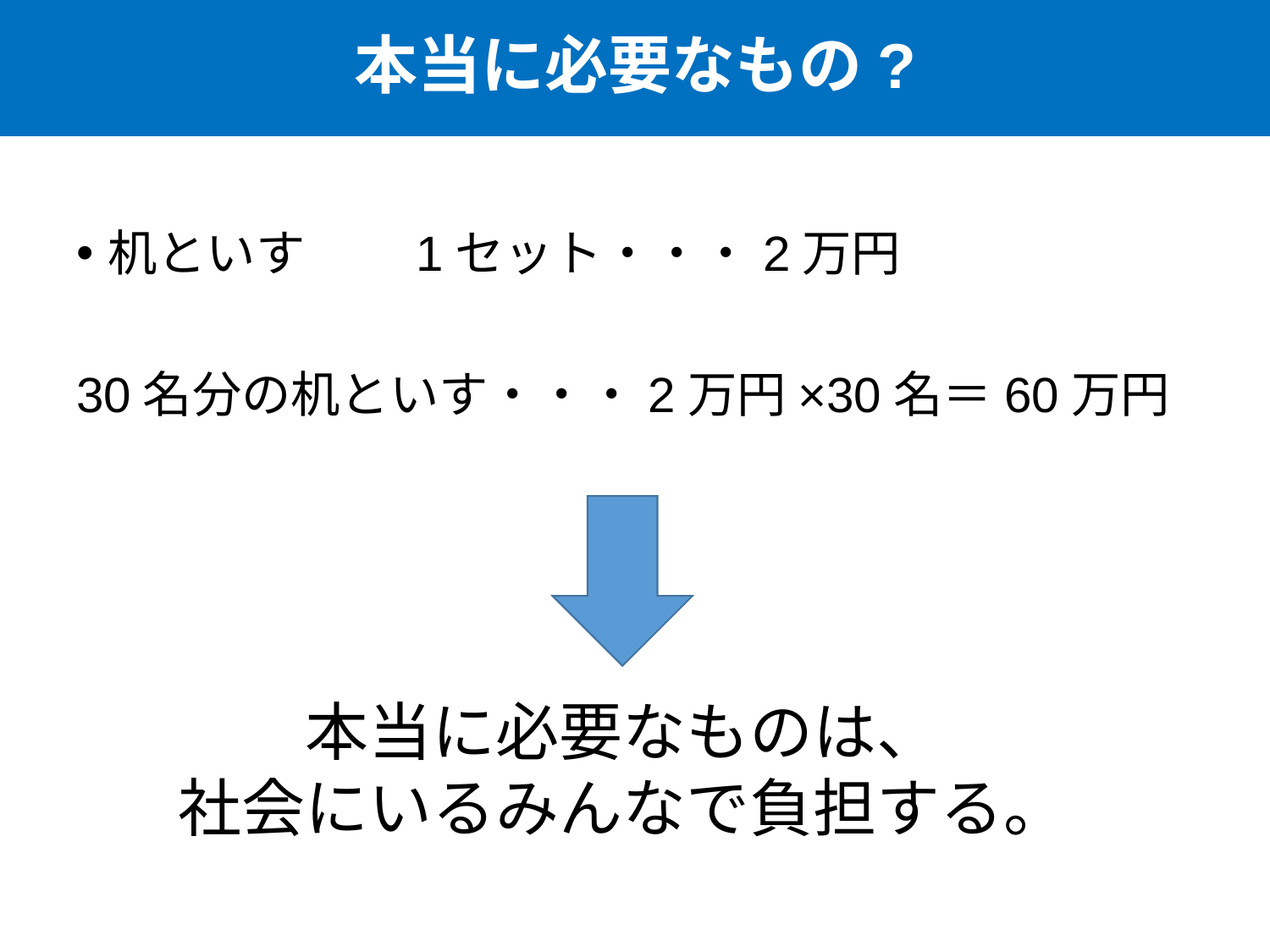

# 本当に必要なもの?
机といす　　1セット・・・2万円

30名分の机といす・・・2万円×30名＝60万円

本当に必要なものは、
社会にいるみんなで負担する。